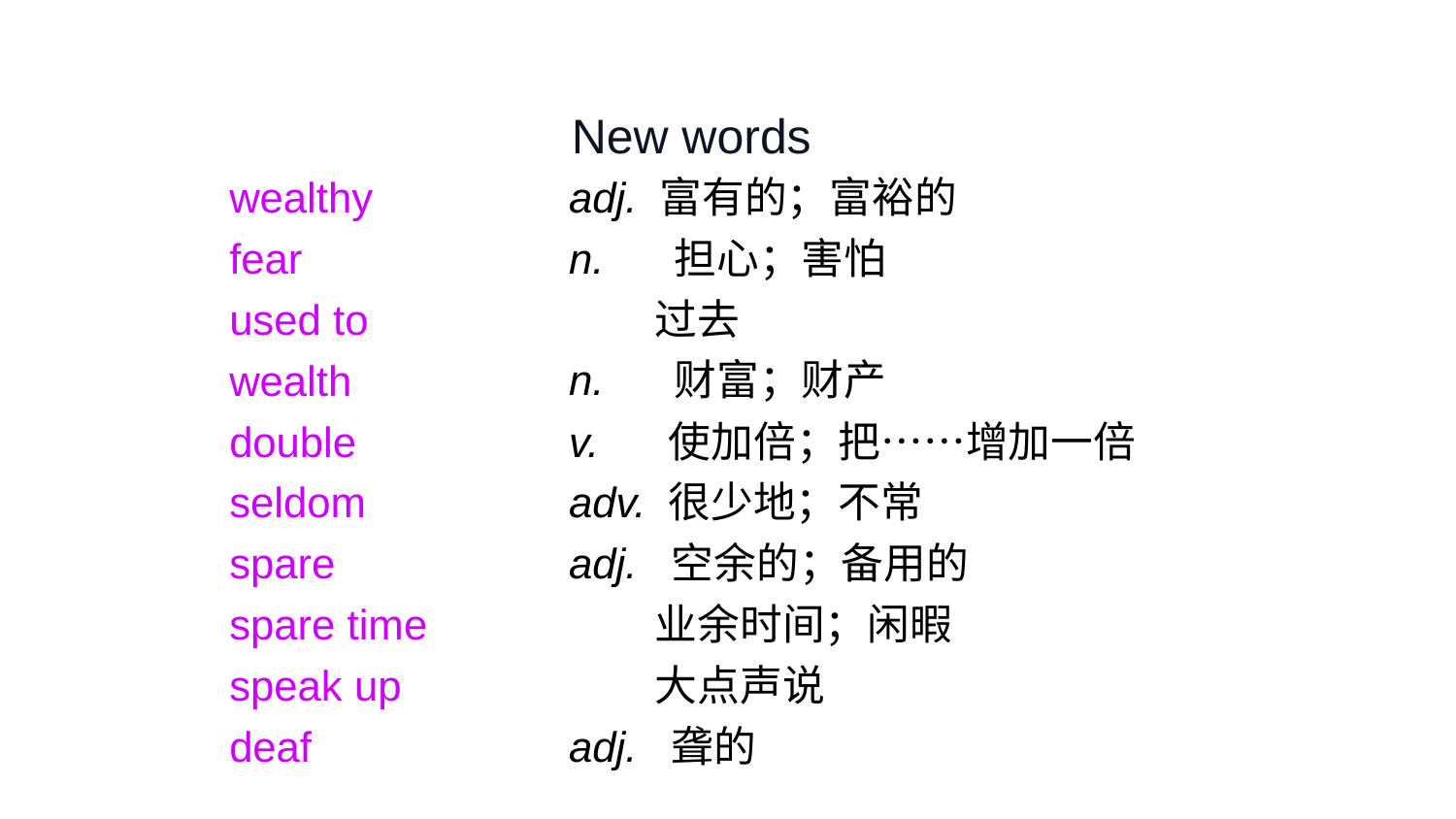

New words
wealthy
fear
used to
wealth
double
seldom
spare
spare time
speak up
deaf
adj. 富有的；富裕的
n.     担心；害怕
        过去
n.     财富；财产
v.     使加倍；把……增加一倍
adv. 很少地；不常
adj.  空余的；备用的
        业余时间；闲暇
        大点声说
adj.  聋的